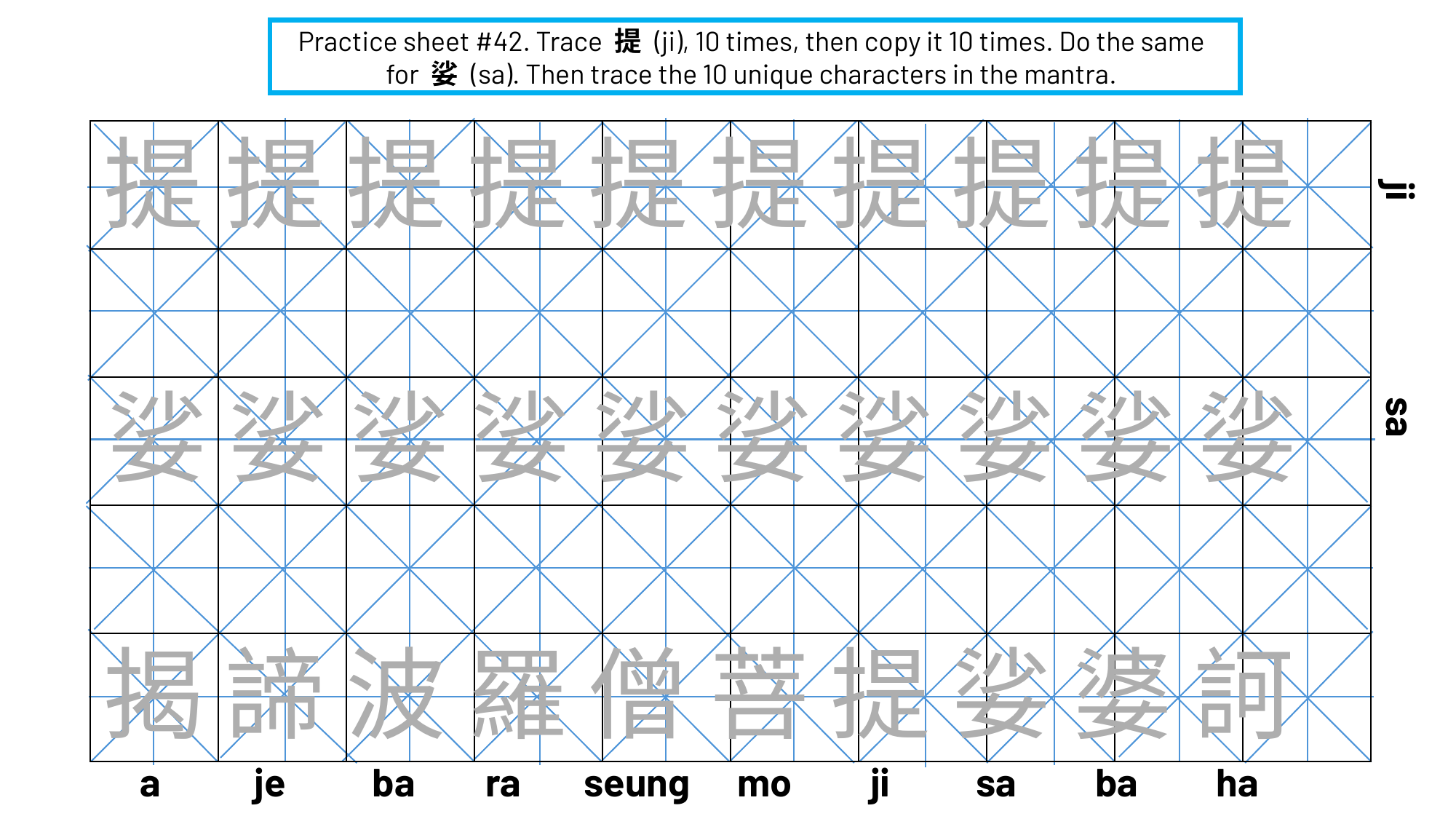

Practice sheet #42. Trace 提 (ji), 10 times, then copy it 10 times. Do the same for 娑 (sa). Then trace the 10 unique characters in the mantra.

提 提 提 提 提 提 提 提 提 提
|  |  |  |  |  |  |  |  |  |  |
| --- | --- | --- | --- | --- | --- | --- | --- | --- | --- |
|  |  |  |  |  |  |  |  |  |  |
|  |  |  |  |  |  |  |  |  |  |
|  |  |  |  |  |  |  |  |  |  |
|  |  |  |  |  |  |  |  |  |  |
ji                         sa
娑 娑 娑 娑 娑 娑 娑 娑 娑 娑
揭 諦 波 羅 僧 菩 提 娑 婆 訶
a            je           ba         ra        seung      mo          ji           sa          ba          ha